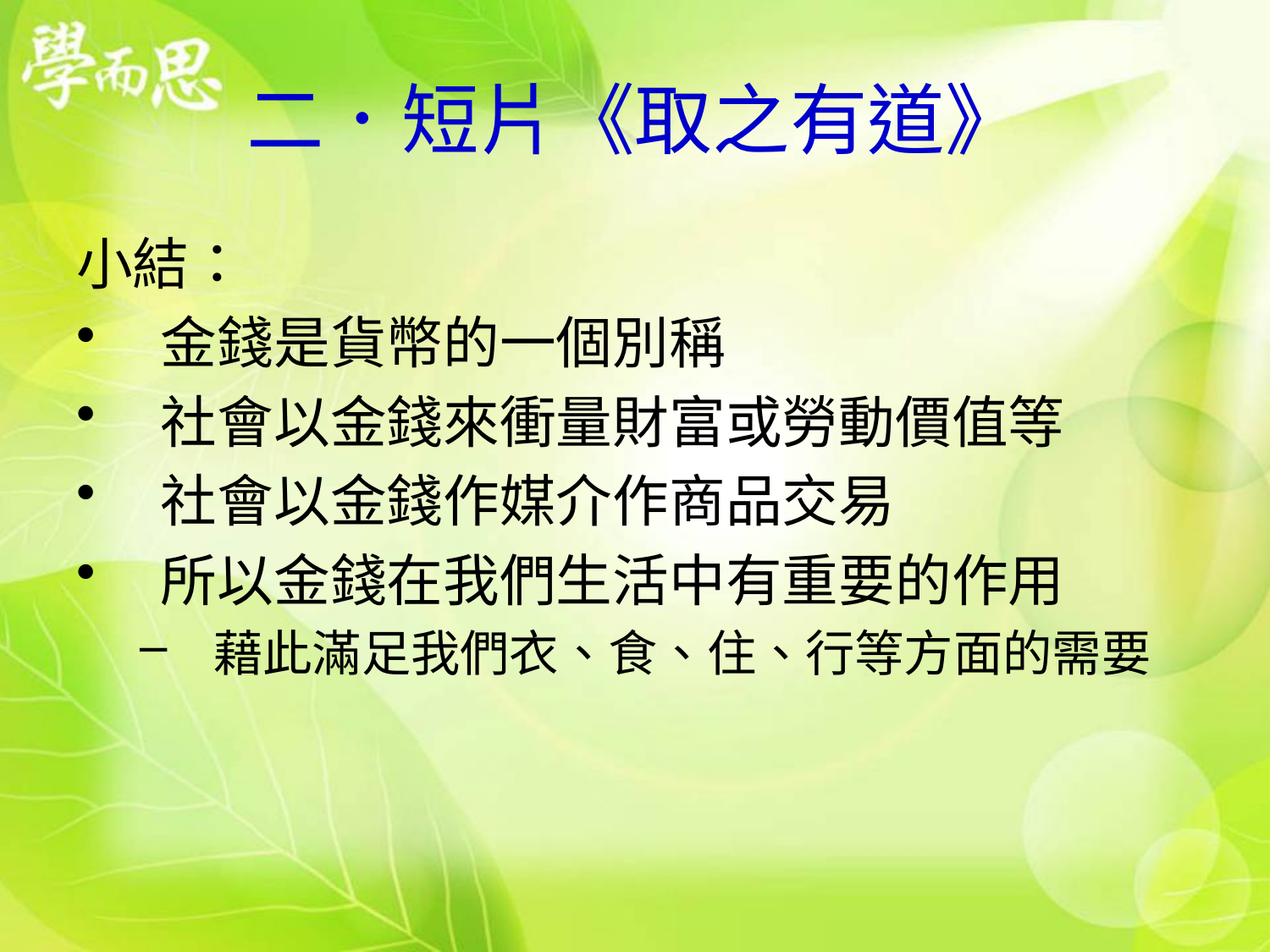

# 二．短片《取之有道》
小結：
金錢是貨幣的一個別稱
社會以金錢來衝量財富或勞動價值等
社會以金錢作媒介作商品交易
所以金錢在我們生活中有重要的作用
藉此滿足我們衣、食、住、行等方面的需要